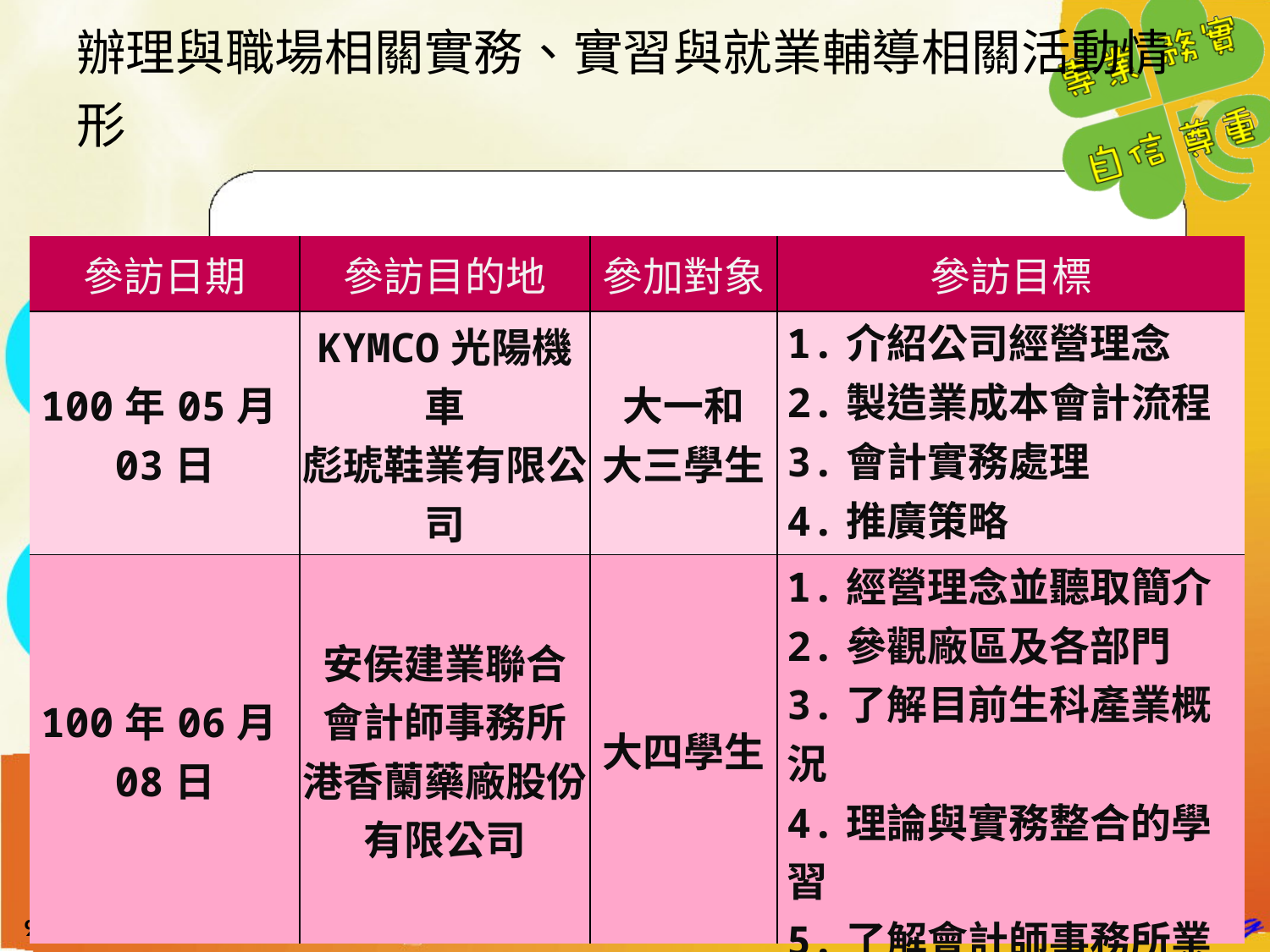

# 辦理與職場相關實務、實習與就業輔導相關活動情形
| 參訪日期 | 參訪目的地 | 參加對象 | 參訪目標 |
| --- | --- | --- | --- |
| 100年05月03日 | KYMCO光陽機車 彪琥鞋業有限公司 | 大一和 大三學生 | 1.介紹公司經營理念 2.製造業成本會計流程 3.會計實務處理 4.推廣策略 5.參觀廠區 |
| 100年06月08日 | 安侯建業聯合 會計師事務所 港香蘭藥廠股份 有限公司 | 大四學生 | 1.經營理念並聽取簡介 2.參觀廠區及各部門 3.了解目前生科產業概況 4.理論與實務整合的學習 5.了解會計師事務所業務概況 |
學
生
成
就
90